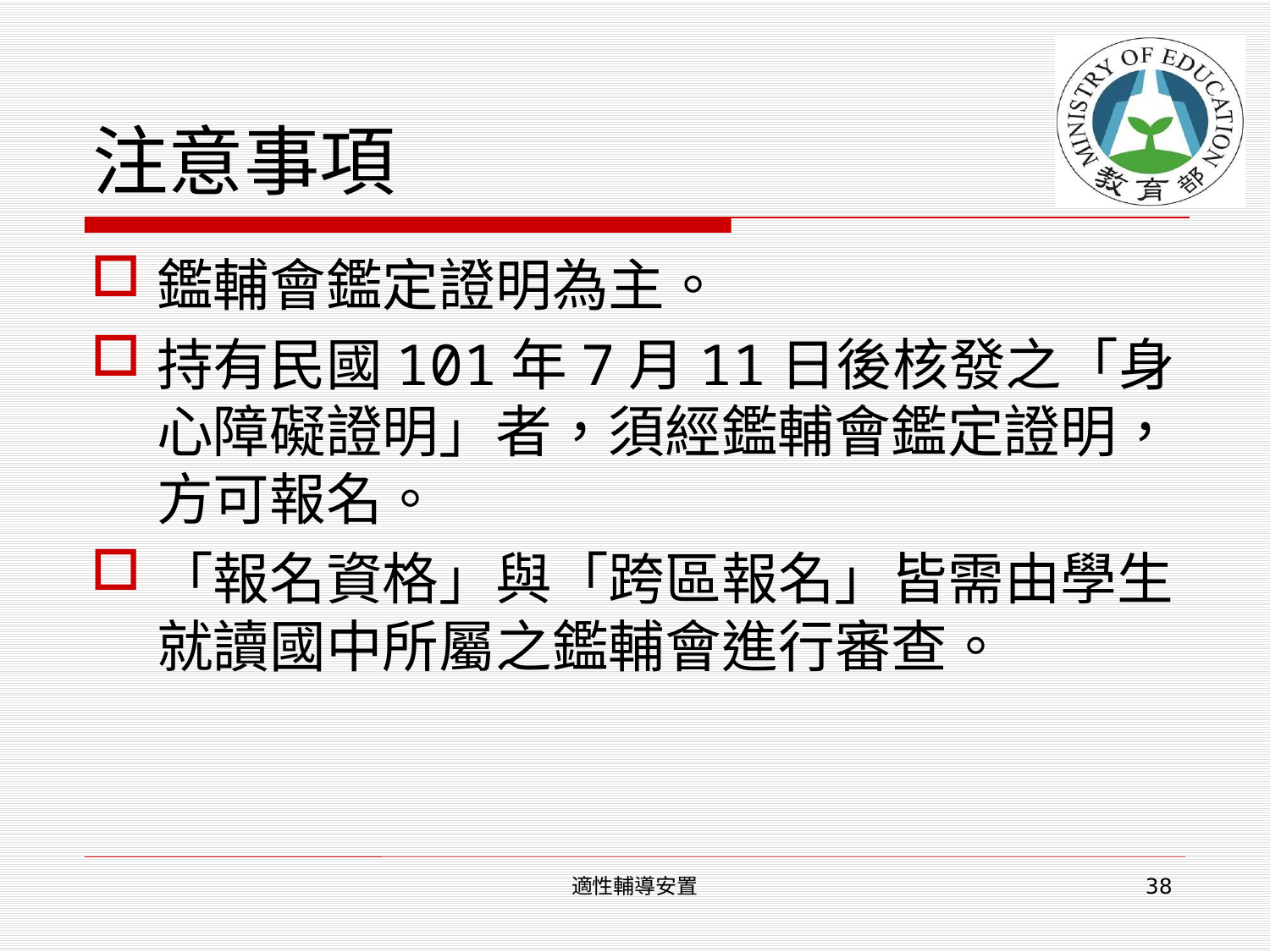

# 注意事項
鑑輔會鑑定證明為主。
持有民國101年7月11日後核發之「身心障礙證明」者，須經鑑輔會鑑定證明，方可報名。
「報名資格」與「跨區報名」皆需由學生就讀國中所屬之鑑輔會進行審查。
適性輔導安置
38